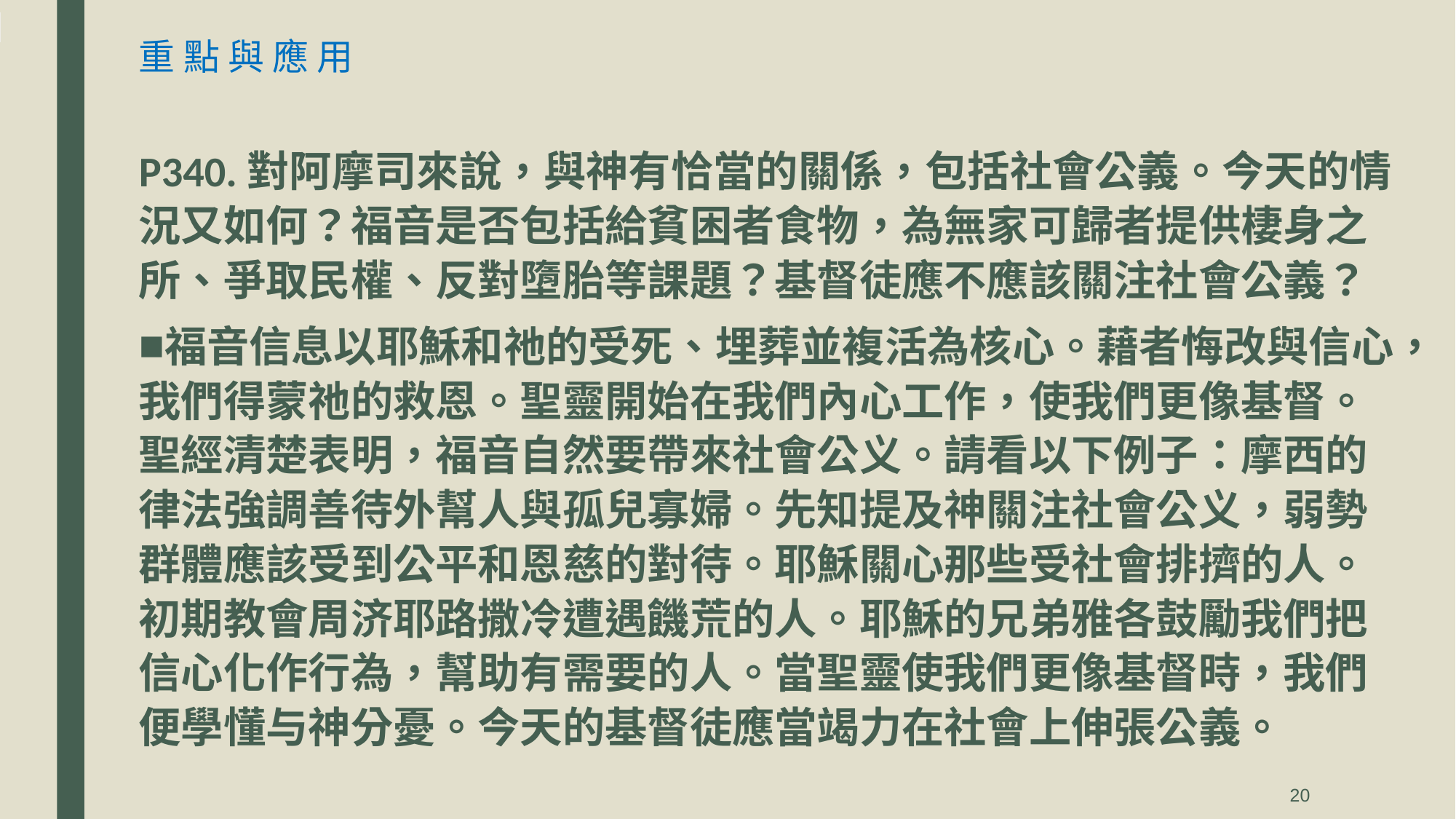

重 點 與 應 用

P340.對阿摩司來說，與神有恰當的關係，包括社會公義。今天的情況又如何？福音是否包括給貧困者食物，為無家可歸者提供棲身之所、爭取民權、反對墮胎等課題？基督徒應不應該關注社會公義？
福音信息以耶穌和祂的受死、埋葬並複活為核心。藉者悔改與信心，我們得蒙祂的救恩。聖靈開始在我們內心工作，使我們更像基督。聖經清楚表明，福音自然要帶來社會公义。請看以下例子：摩西的律法強調善待外幫人與孤兒寡婦。先知提及神關注社會公义，弱勢群體應該受到公平和恩慈的對待。耶穌關心那些受社會排擠的人。初期教會周济耶路撒冷遭遇饑荒的人。耶穌的兄弟雅各鼓勵我們把信心化作行為，幫助有需要的人。當聖靈使我們更像基督時，我們便學懂与神分憂。今天的基督徒應當竭力在社會上伸張公義。

20